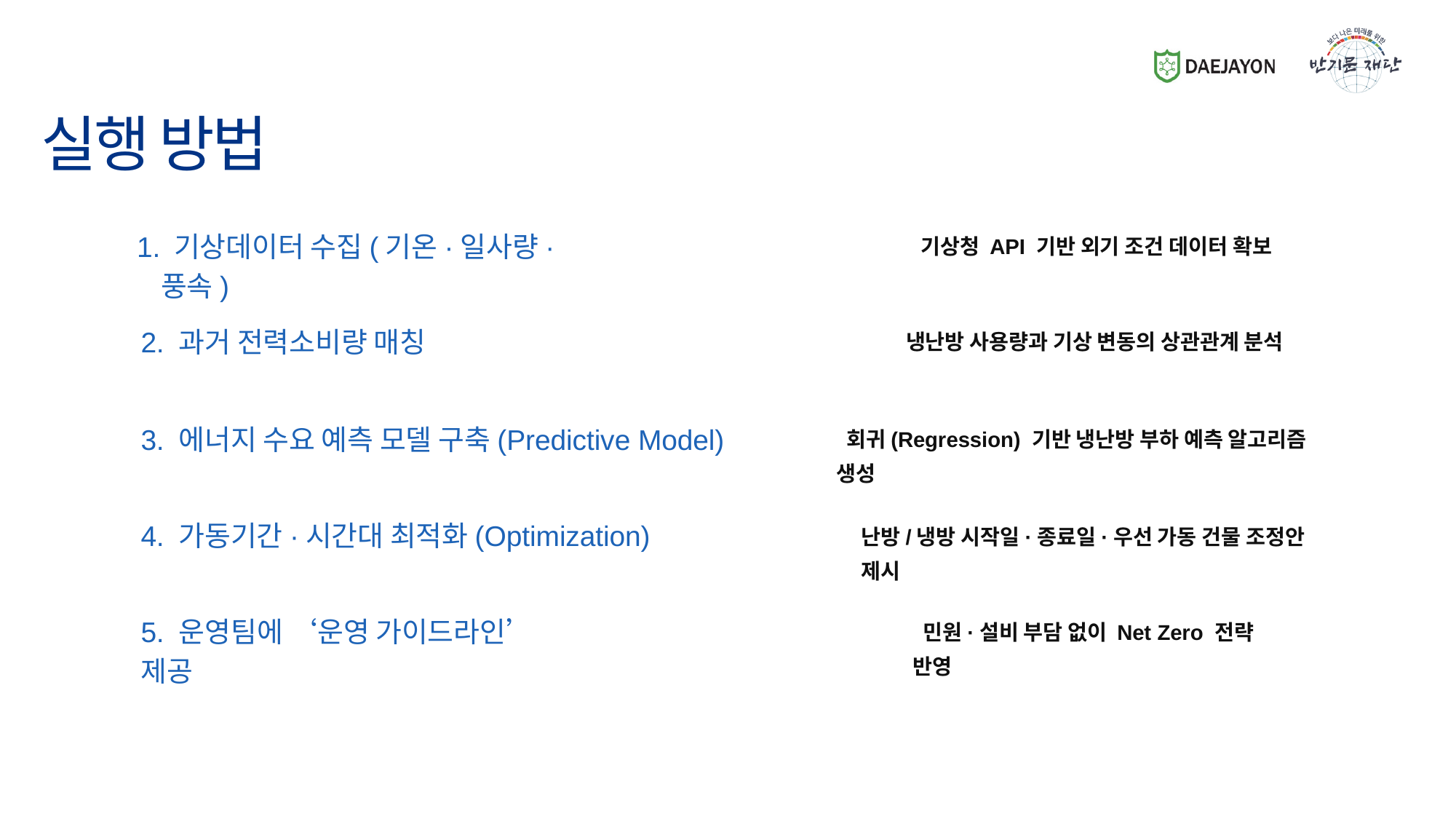

실행 방법
 기상데이터 수집(기온·일사량·풍속)
 기상청 API 기반 외기 조건 데이터 확보
2. 과거 전력소비량 매칭
냉난방 사용량과 기상 변동의 상관관계 분석
3. 에너지 수요 예측 모델 구축(Predictive Model)
 회귀(Regression) 기반 냉난방 부하 예측 알고리즘 생성
4. 가동기간·시간대 최적화(Optimization)
난방/냉방 시작일·종료일·우선 가동 건물 조정안 제시
5. 운영팀에 ‘운영 가이드라인’ 제공
 민원·설비 부담 없이 Net Zero 전략 반영